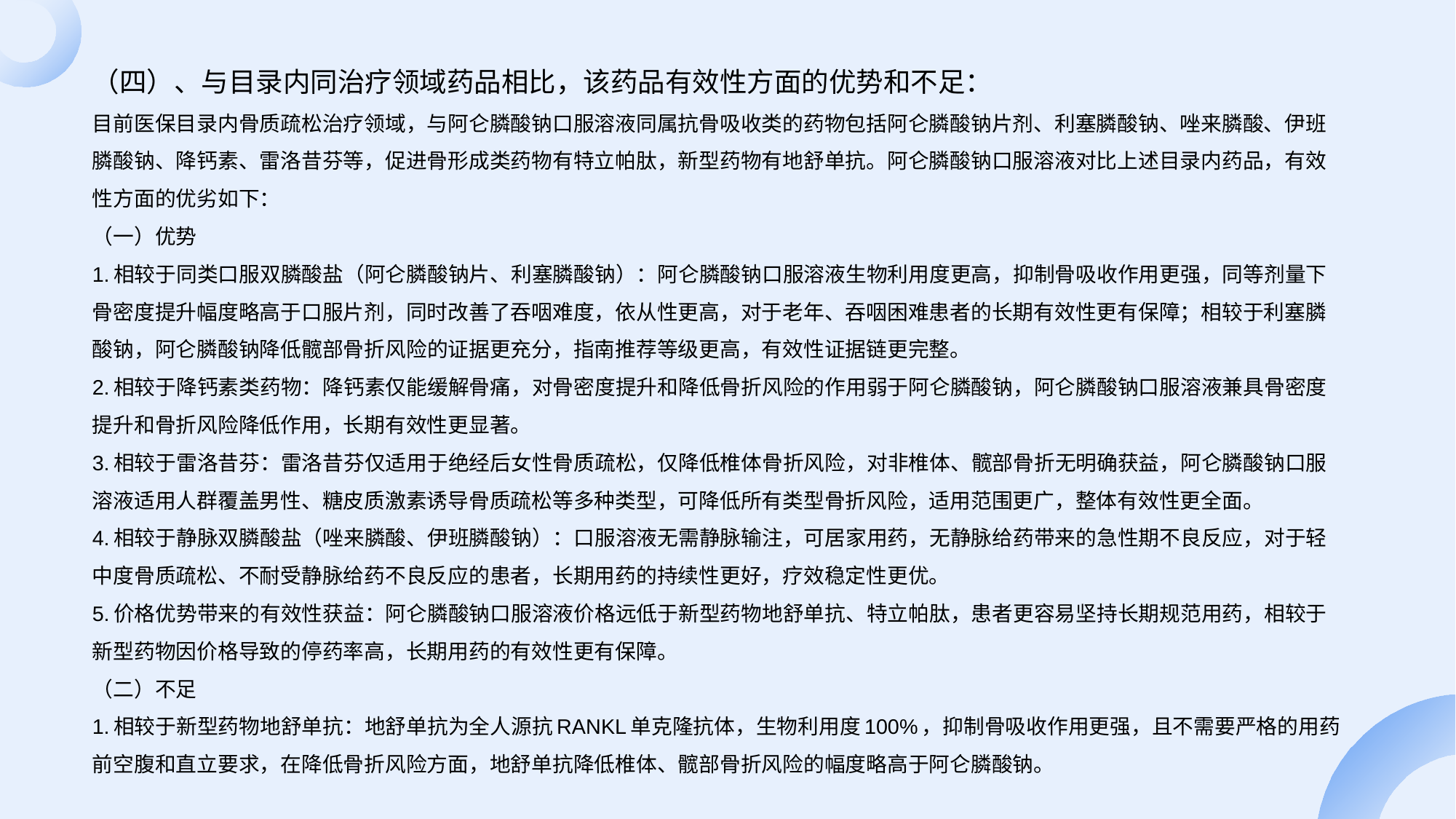

（四）、与目录内同治疗领域药品相比，该药品有效性方面的优势和不足：
目前医保目录内骨质疏松治疗领域，与阿仑膦酸钠口服溶液同属抗骨吸收类的药物包括阿仑膦酸钠片剂、利塞膦酸钠、唑来膦酸、伊班膦酸钠、降钙素、雷洛昔芬等，促进骨形成类药物有特立帕肽，新型药物有地舒单抗。阿仑膦酸钠口服溶液对比上述目录内药品，有效性方面的优劣如下：
（一）优势
1.相较于同类口服双膦酸盐（阿仑膦酸钠片、利塞膦酸钠）：阿仑膦酸钠口服溶液生物利用度更高，抑制骨吸收作用更强，同等剂量下骨密度提升幅度略高于口服片剂，同时改善了吞咽难度，依从性更高，对于老年、吞咽困难患者的长期有效性更有保障；相较于利塞膦酸钠，阿仑膦酸钠降低髋部骨折风险的证据更充分，指南推荐等级更高，有效性证据链更完整。
2.相较于降钙素类药物：降钙素仅能缓解骨痛，对骨密度提升和降低骨折风险的作用弱于阿仑膦酸钠，阿仑膦酸钠口服溶液兼具骨密度提升和骨折风险降低作用，长期有效性更显著。
3.相较于雷洛昔芬：雷洛昔芬仅适用于绝经后女性骨质疏松，仅降低椎体骨折风险，对非椎体、髋部骨折无明确获益，阿仑膦酸钠口服溶液适用人群覆盖男性、糖皮质激素诱导骨质疏松等多种类型，可降低所有类型骨折风险，适用范围更广，整体有效性更全面。
4.相较于静脉双膦酸盐（唑来膦酸、伊班膦酸钠）：口服溶液无需静脉输注，可居家用药，无静脉给药带来的急性期不良反应，对于轻中度骨质疏松、不耐受静脉给药不良反应的患者，长期用药的持续性更好，疗效稳定性更优。
5.价格优势带来的有效性获益：阿仑膦酸钠口服溶液价格远低于新型药物地舒单抗、特立帕肽，患者更容易坚持长期规范用药，相较于新型药物因价格导致的停药率高，长期用药的有效性更有保障。
（二）不足
1.相较于新型药物地舒单抗：地舒单抗为全人源抗RANKL单克隆抗体，生物利用度100%，抑制骨吸收作用更强，且不需要严格的用药前空腹和直立要求，在降低骨折风险方面，地舒单抗降低椎体、髋部骨折风险的幅度略高于阿仑膦酸钠。